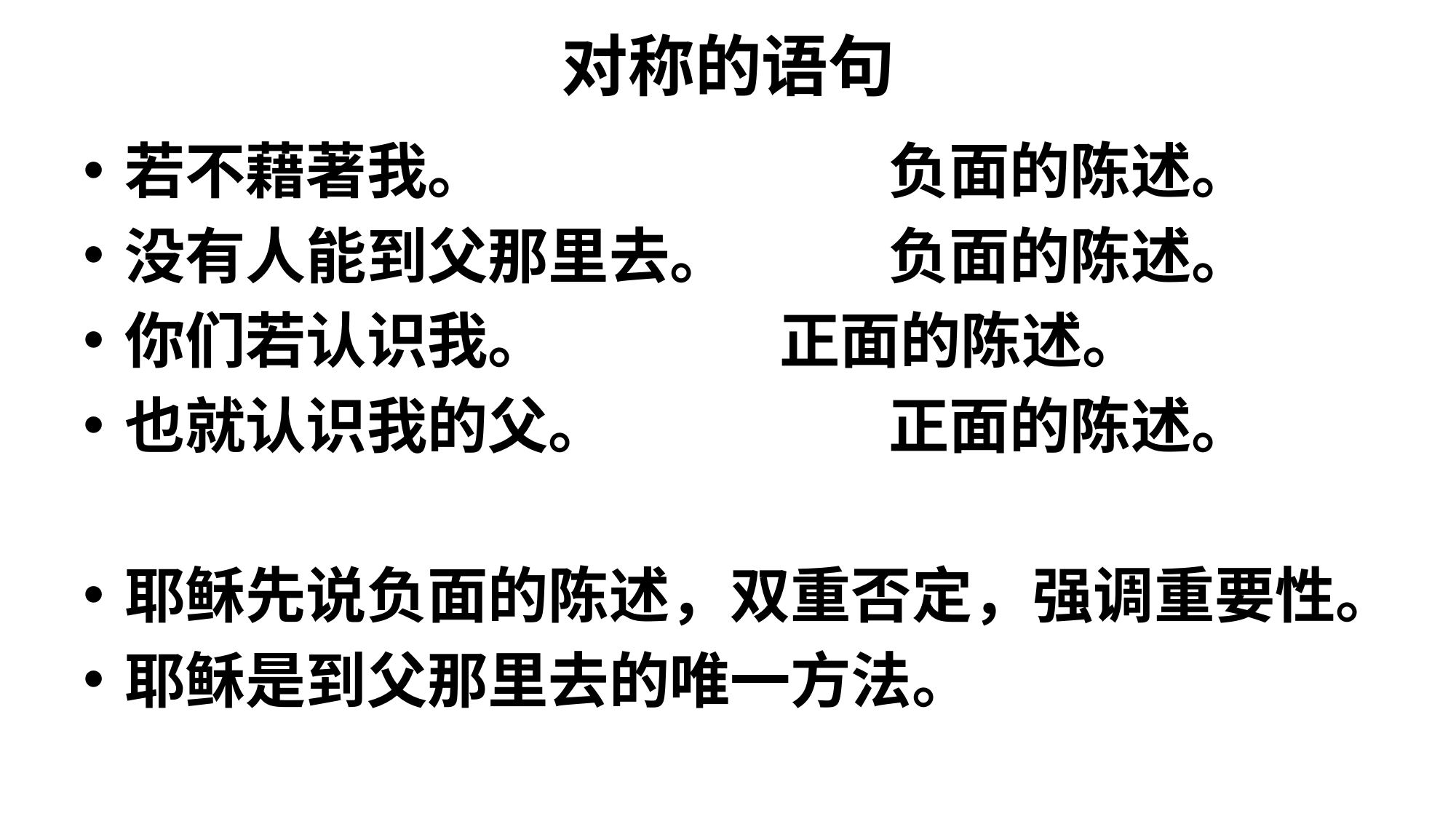

# 对称的语句
若不藉著我。				负面的陈述。
没有人能到父那里去。		负面的陈述。
你们若认识我。			正面的陈述。
也就认识我的父。			正面的陈述。

耶稣先说负面的陈述，双重否定，强调重要性。
耶稣是到父那里去的唯一方法。